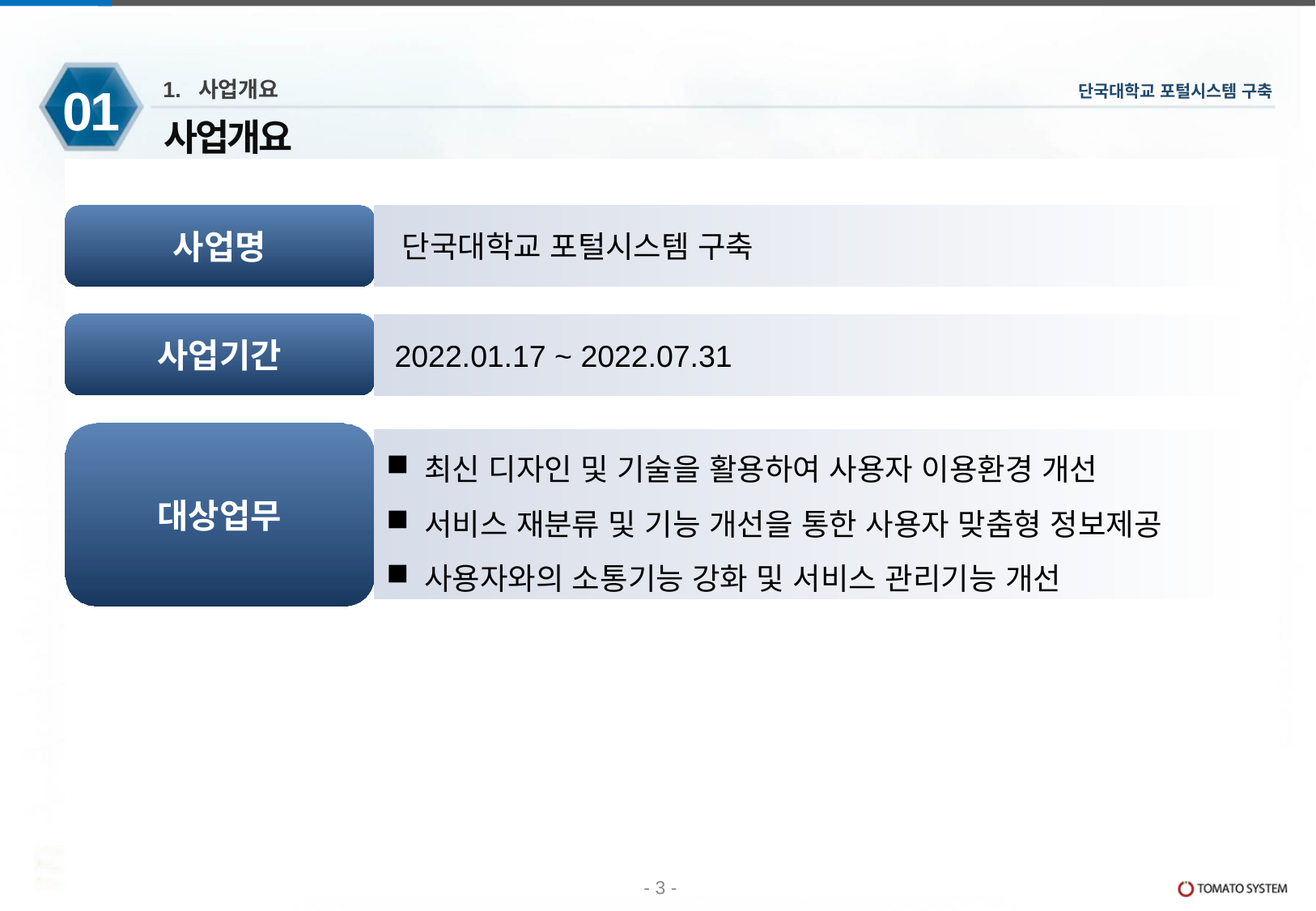

01
1.  사업개요
사업개요
사업명
 단국대학교 포털시스템 구축
사업기간
 2022.01.17 ~ 2022.07.31
대상업무
최신 디자인 및 기술을 활용하여 사용자 이용환경 개선
서비스 재분류 및 기능 개선을 통한 사용자 맞춤형 정보제공
사용자와의 소통기능 강화 및 서비스 관리기능 개선